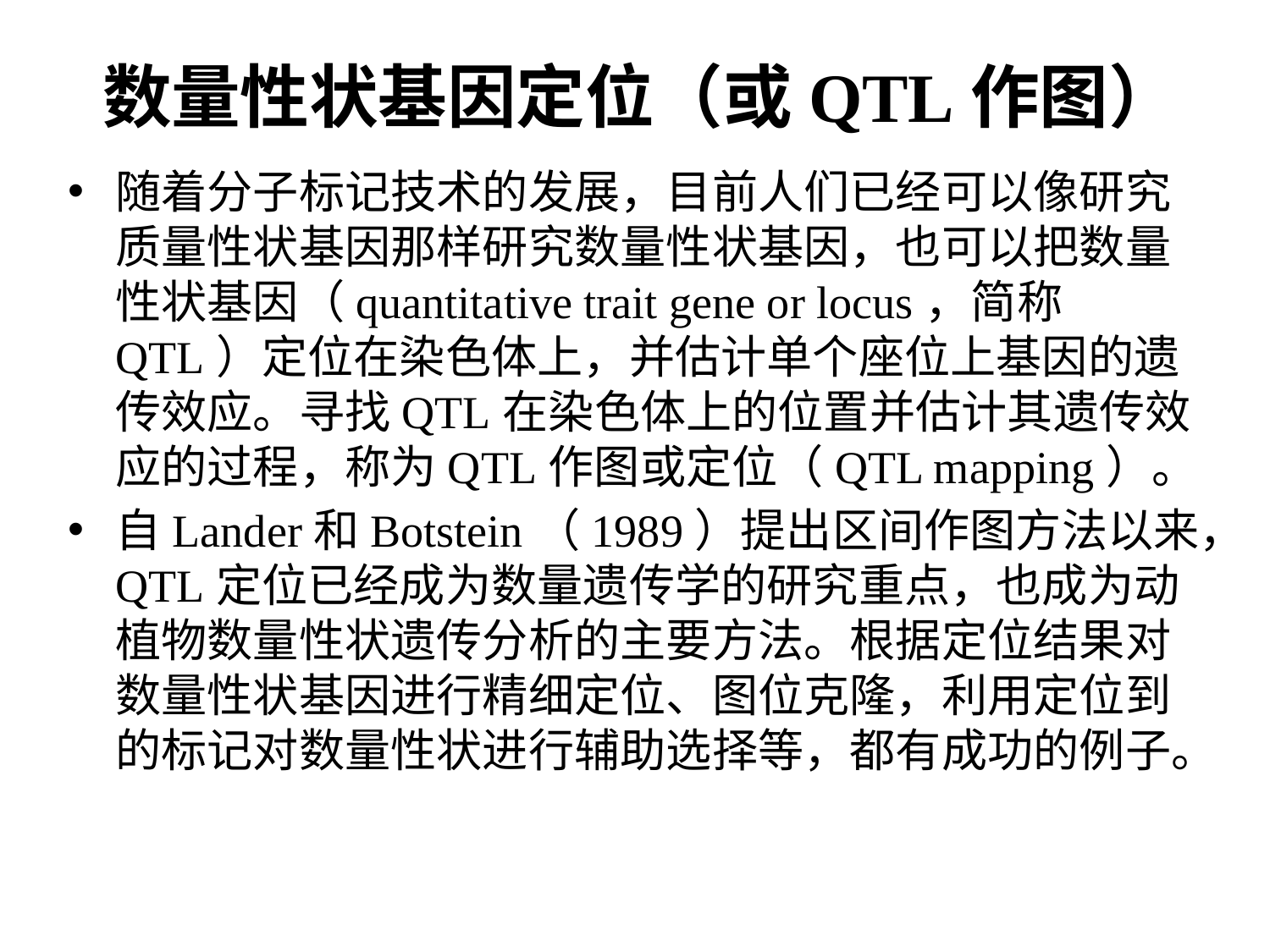

# 数量性状基因定位（或QTL作图）
随着分子标记技术的发展，目前人们已经可以像研究质量性状基因那样研究数量性状基因，也可以把数量性状基因（quantitative trait gene or locus，简称QTL）定位在染色体上，并估计单个座位上基因的遗传效应。寻找QTL在染色体上的位置并估计其遗传效应的过程，称为QTL作图或定位（QTL mapping）。
自Lander和Botstein（1989）提出区间作图方法以来，QTL定位已经成为数量遗传学的研究重点，也成为动植物数量性状遗传分析的主要方法。根据定位结果对数量性状基因进行精细定位、图位克隆，利用定位到的标记对数量性状进行辅助选择等，都有成功的例子。